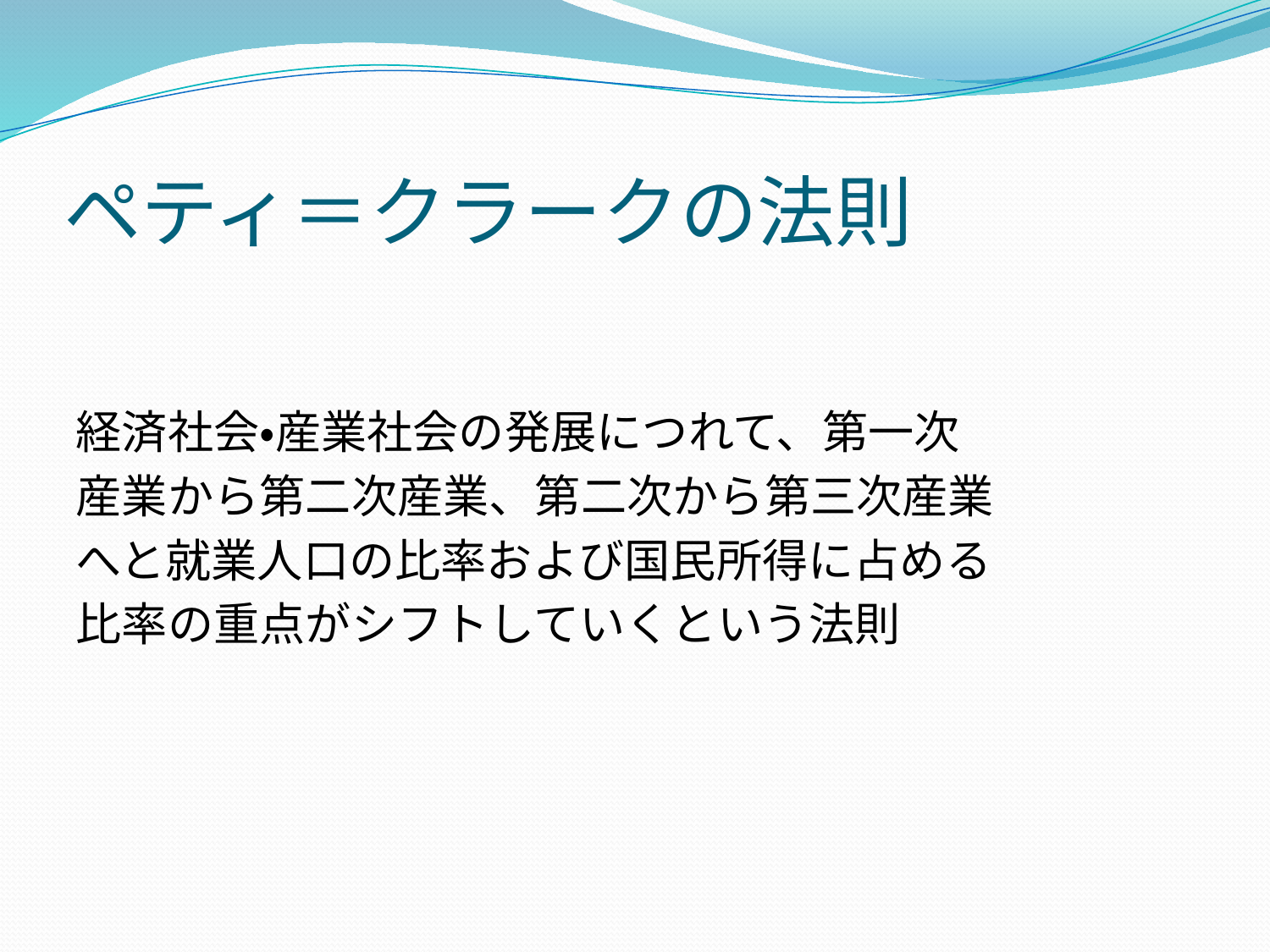

# ペティ＝クラークの法則

経済社会・産業社会の発展につれて、第一次
産業から第二次産業、第二次から第三次産業
へと就業人口の比率および国民所得に占める
比率の重点がシフトしていくという法則